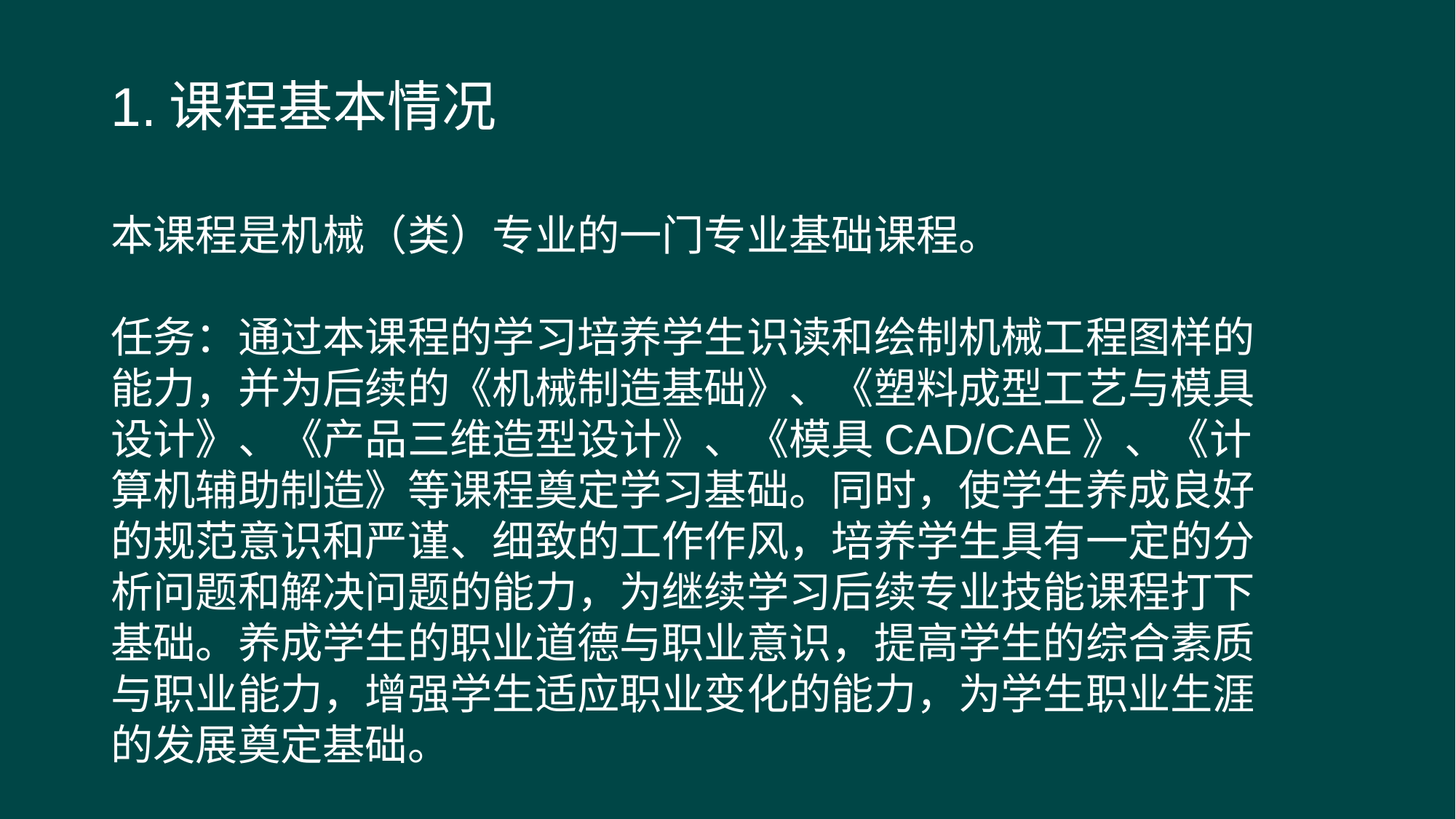

1.课程基本情况
本课程是机械（类）专业的一门专业基础课程。

任务：通过本课程的学习培养学生识读和绘制机械工程图样的能力，并为后续的《机械制造基础》、《塑料成型工艺与模具设计》、《产品三维造型设计》、《模具CAD/CAE》、《计算机辅助制造》等课程奠定学习基础。同时，使学生养成良好的规范意识和严谨、细致的工作作风，培养学生具有一定的分析问题和解决问题的能力，为继续学习后续专业技能课程打下基础。养成学生的职业道德与职业意识，提高学生的综合素质与职业能力，增强学生适应职业变化的能力，为学生职业生涯的发展奠定基础。